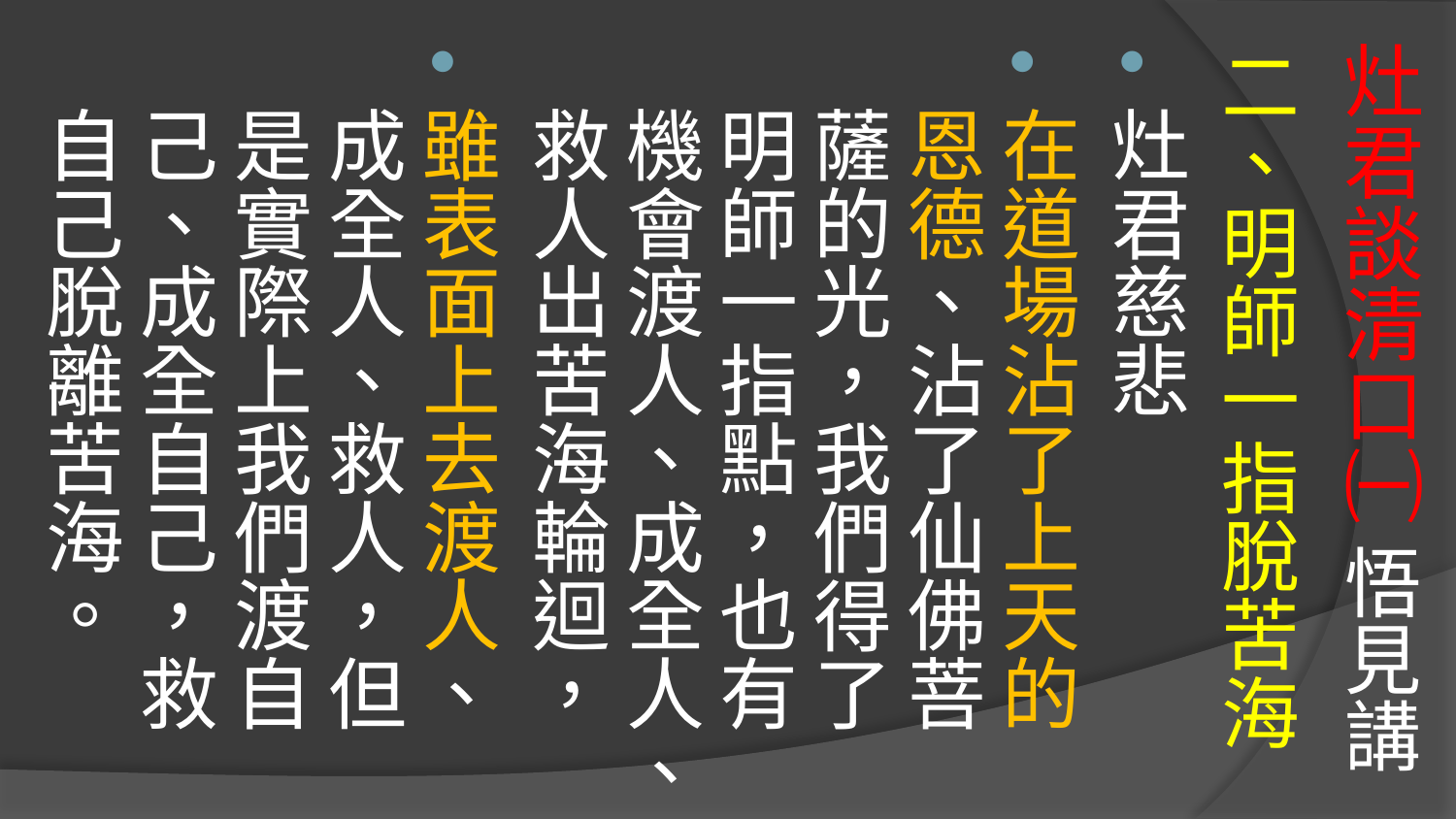

# 灶君談清口㈠ 悟見講
二、明師一指脫苦海
灶君慈悲
在道場沾了上天的恩德、沾了仙佛菩薩的光，我們得了明師一指點，也有機會渡人、成全人、救人出苦海輪迴，
雖表面上去渡人、成全人、救人，但是實際上我們渡自己、成全自己，救自己脫離苦海。